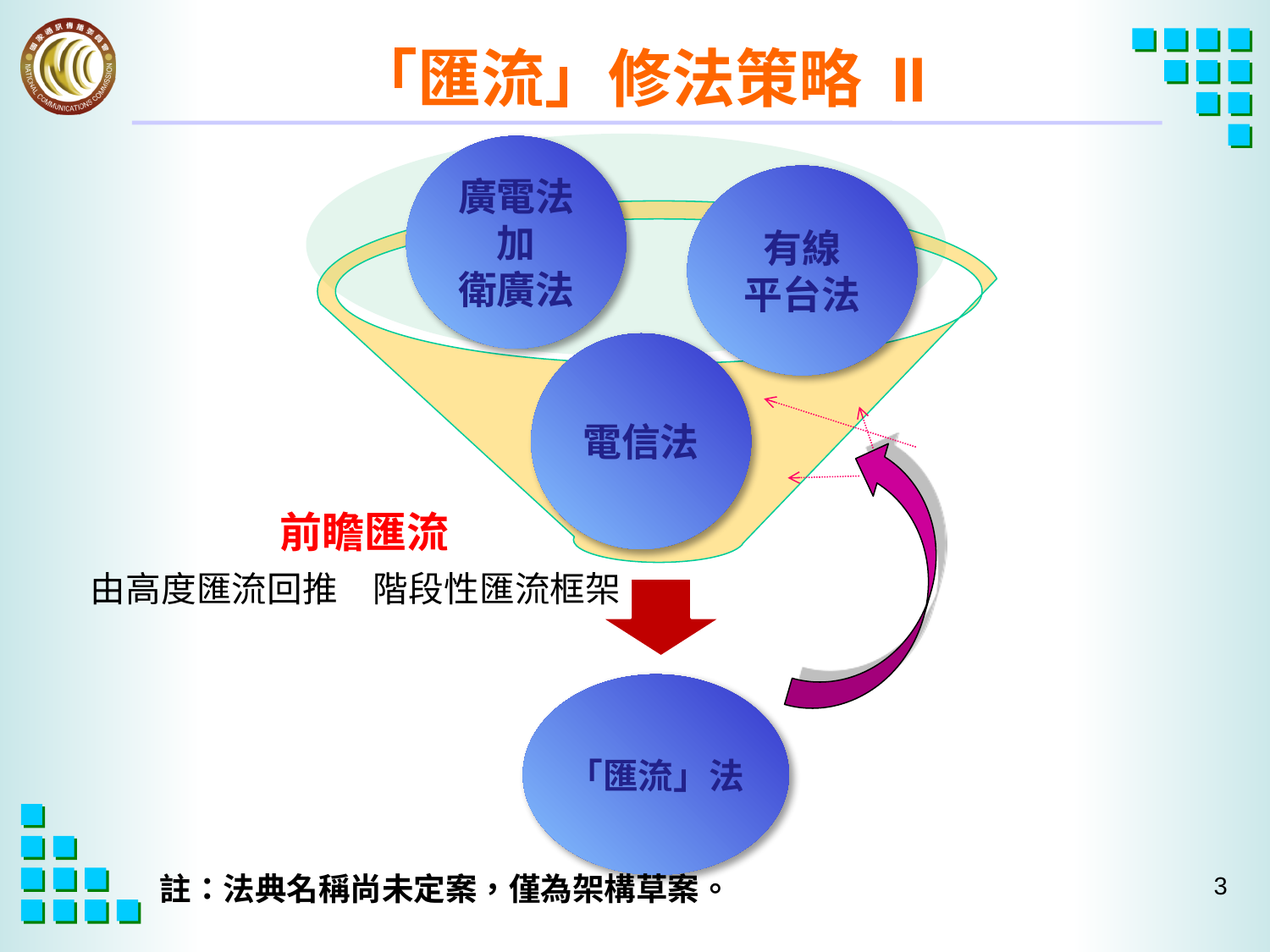

「匯流」修法策略 II
前瞻匯流
由高度匯流回推　階段性匯流框架
廣電法加
衛廣法
有線
平台法
電信法

「匯流」法
註：法典名稱尚未定案，僅為架構草案。
3